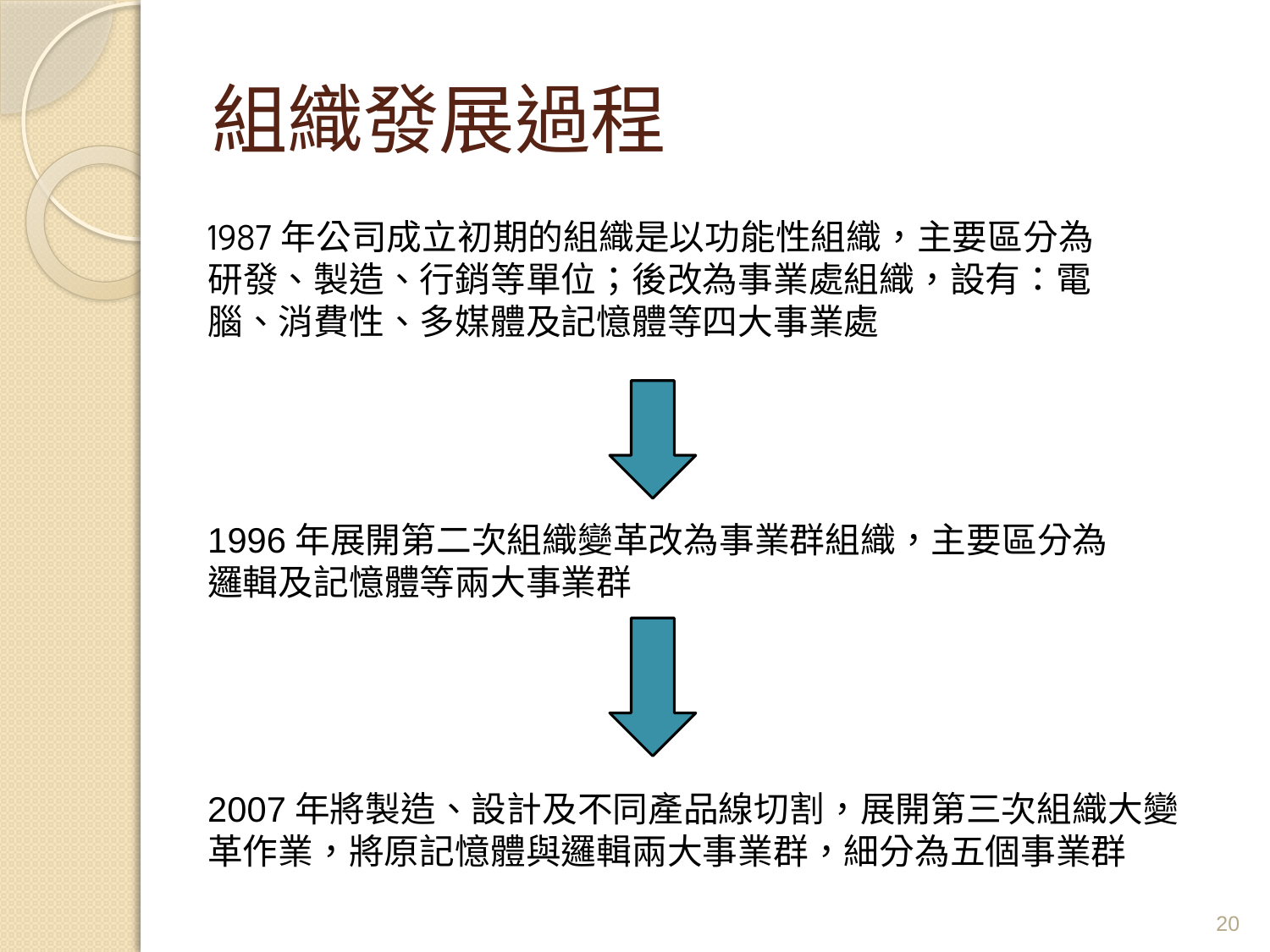

# 組織發展過程
1987年公司成立初期的組織是以功能性組織，主要區分為研發、製造、行銷等單位；後改為事業處組織，設有：電腦、消費性、多媒體及記憶體等四大事業處

1996年展開第二次組織變革改為事業群組織，主要區分為邏輯及記憶體等兩大事業群

2007年將製造、設計及不同產品線切割，展開第三次組織大變革作業，將原記憶體與邏輯兩大事業群，細分為五個事業群
20